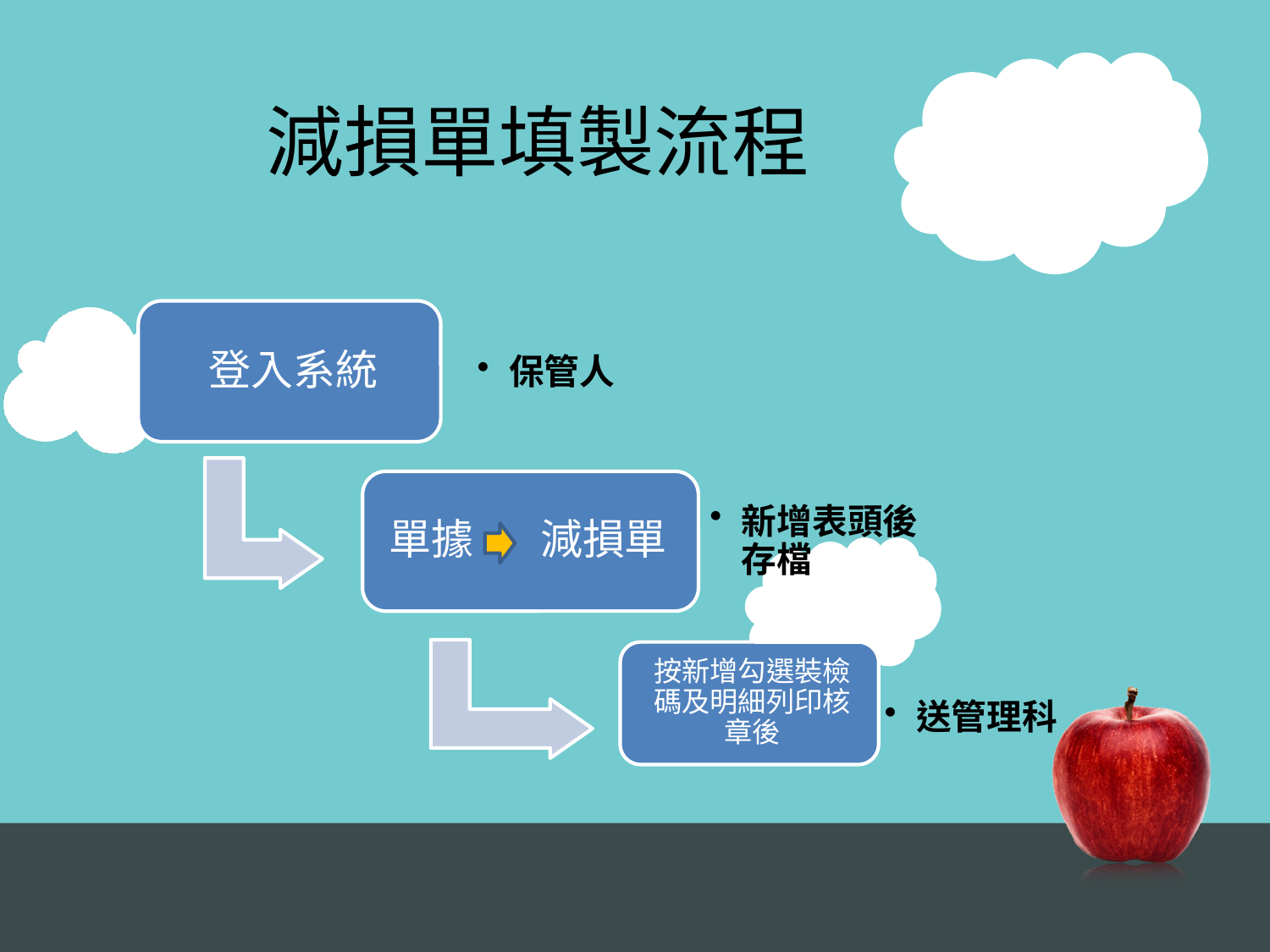

減損單填製流程
單據       減損單
保管人
登入系統
新增表頭後存檔
按新增勾選裝檢碼及明細列印核章後
送管理科